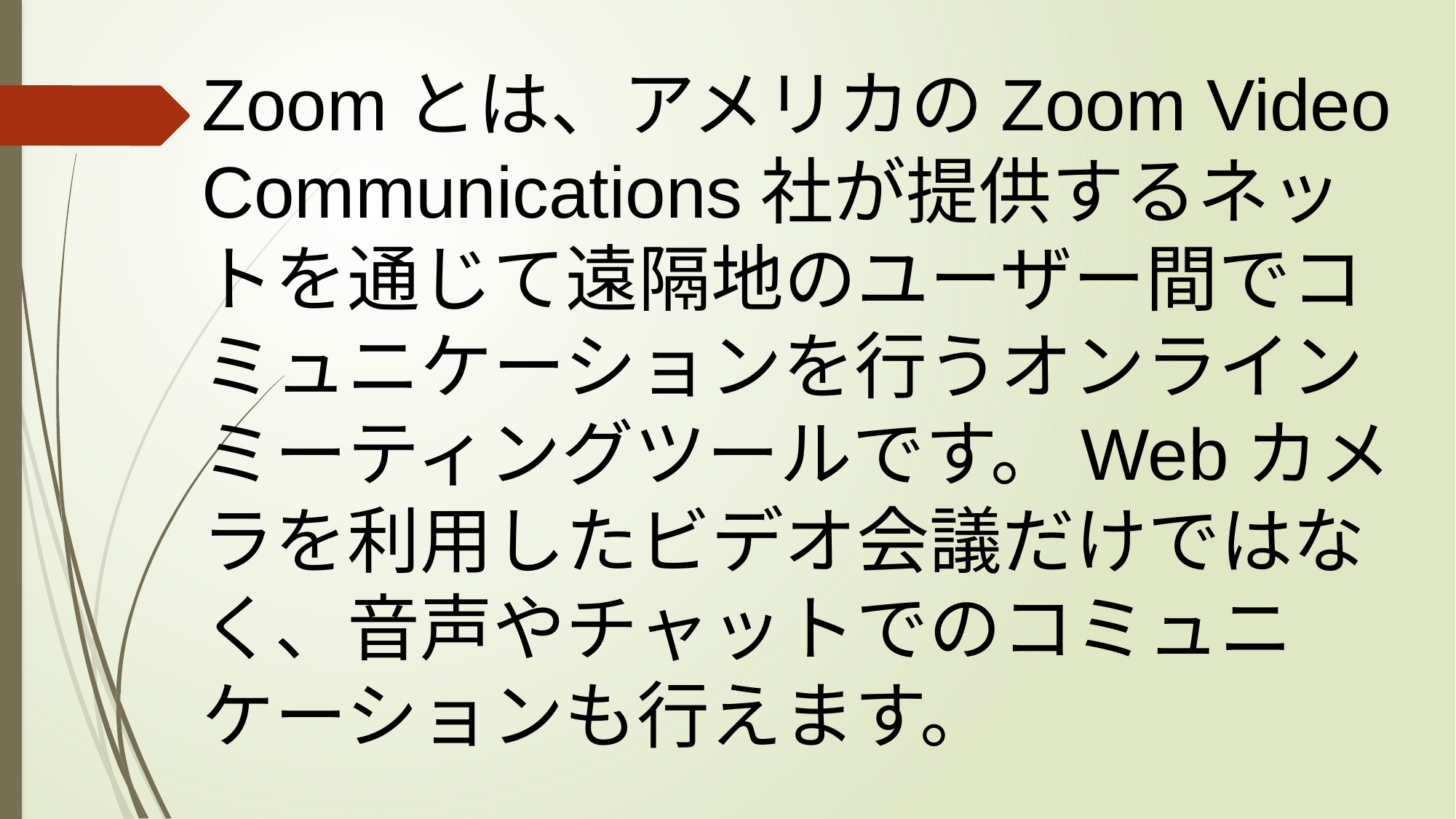

Zoomとは、アメリカのZoom Video Communications社が提供するネットを通じて遠隔地のユーザー間でコミュニケーションを行うオンラインミーティングツールです。Webカメラを利用したビデオ会議だけではなく、音声やチャットでのコミュニケーションも行えます。